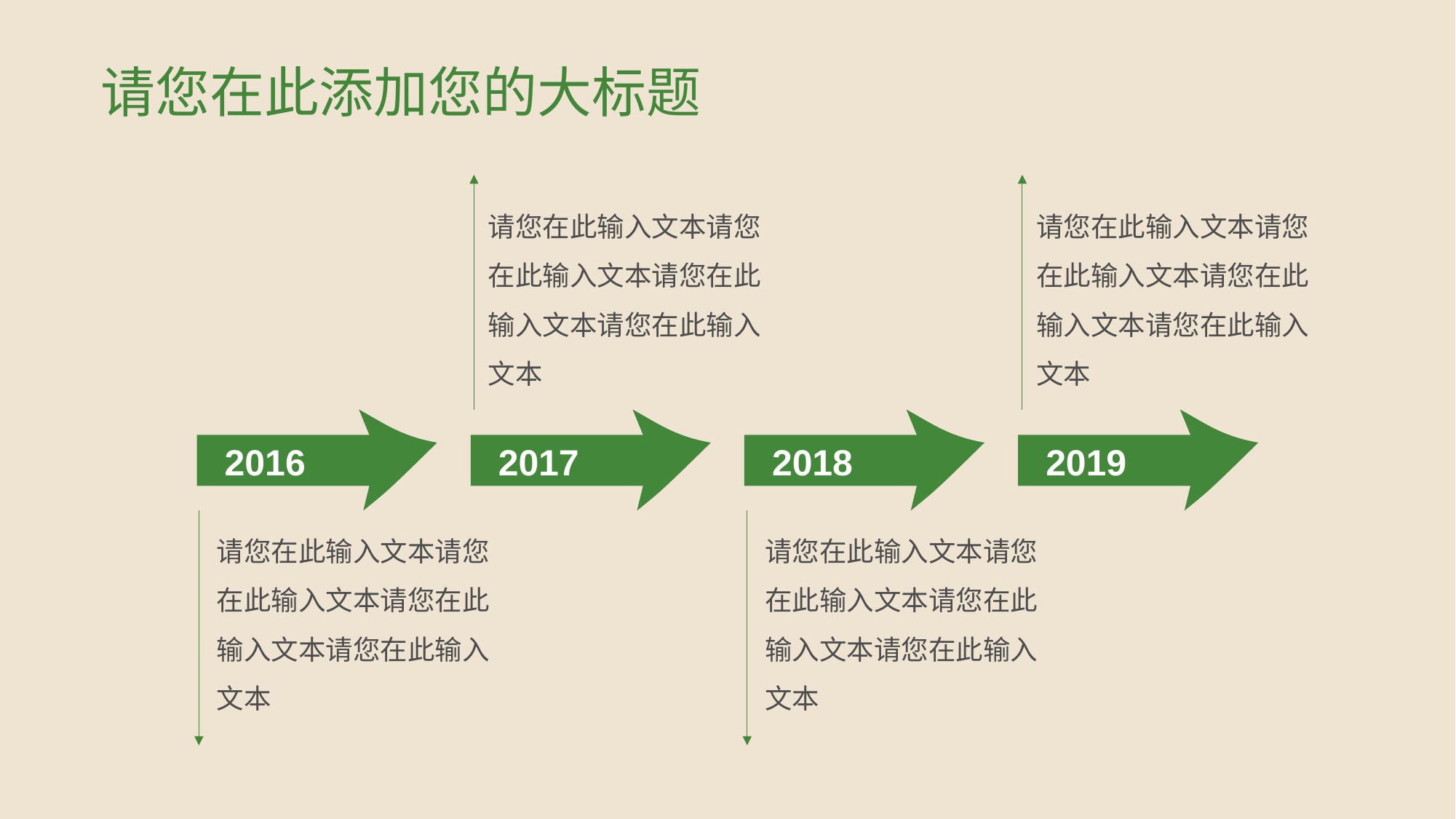

# 请您在此添加您的大标题
请您在此输入文本请您在此输入文本请您在此输入文本请您在此输入文本
请您在此输入文本请您在此输入文本请您在此输入文本请您在此输入文本

2016
2017
2018
2019
请您在此输入文本请您在此输入文本请您在此输入文本请您在此输入文本
请您在此输入文本请您在此输入文本请您在此输入文本请您在此输入文本